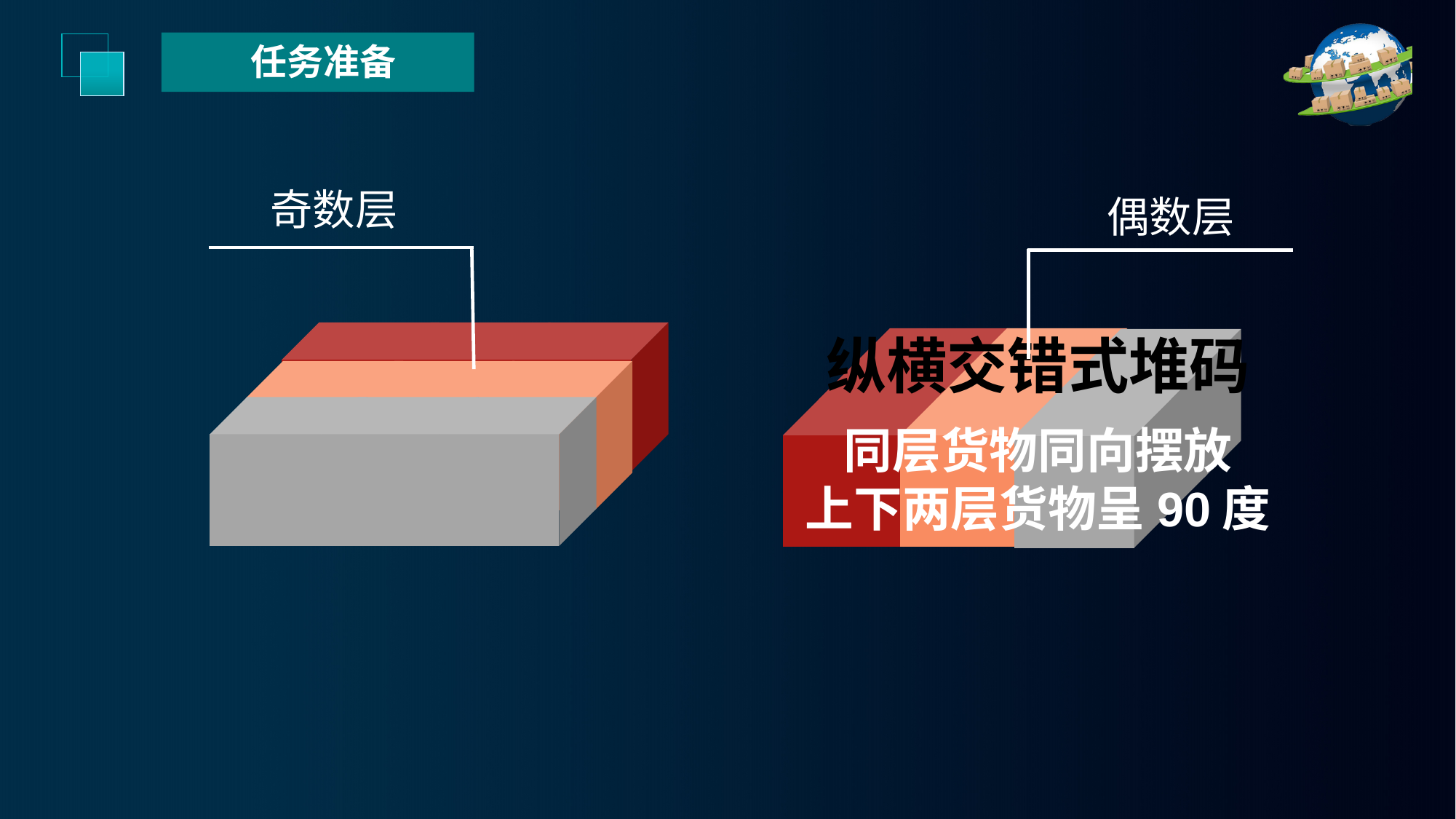

任务准备
奇数层
偶数层

纵横交错式堆码

同层货物同向摆放
上下两层货物呈90度